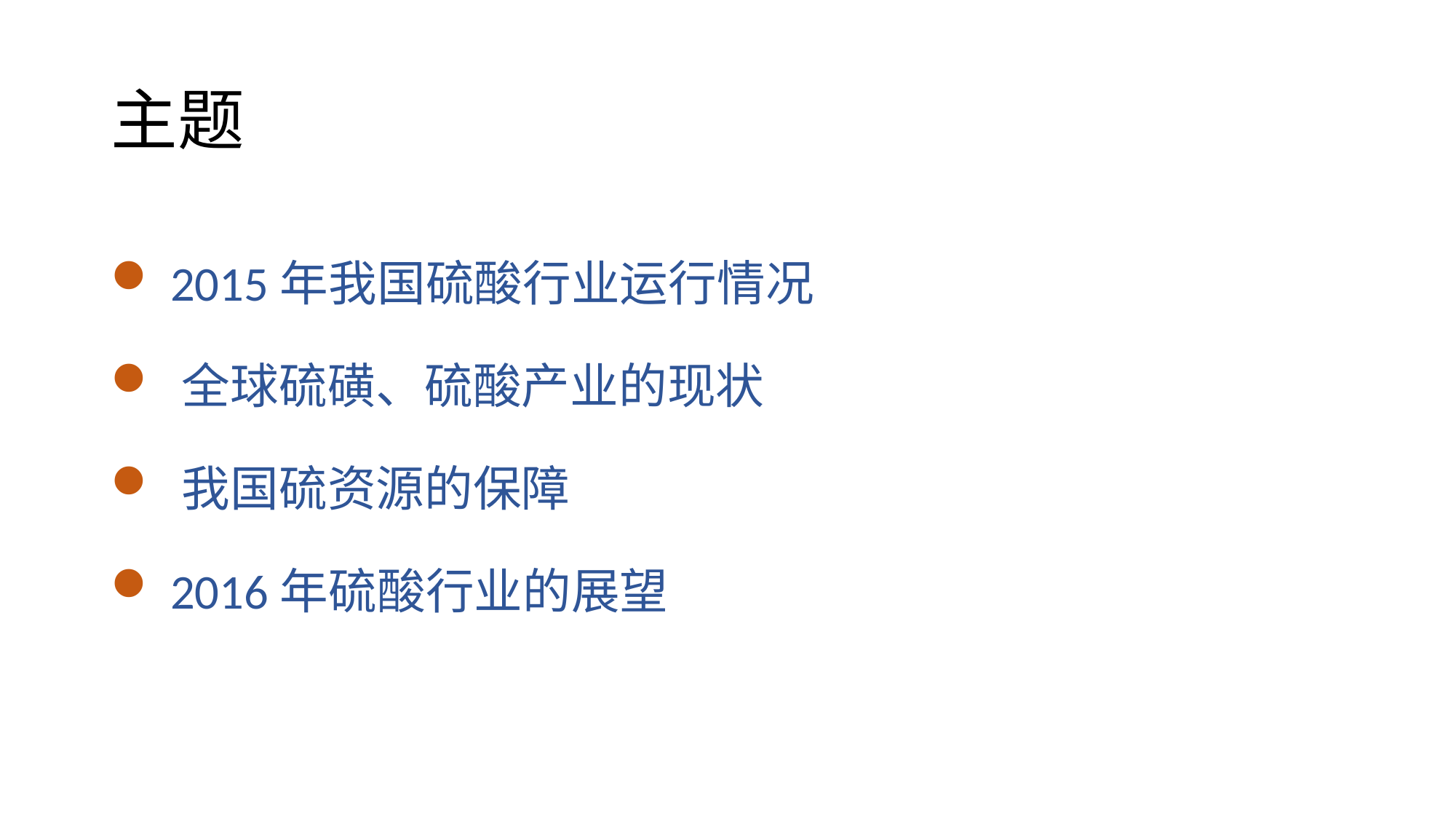

# 主题
 2015年我国硫酸行业运行情况
 全球硫磺、硫酸产业的现状
 我国硫资源的保障
 2016年硫酸行业的展望